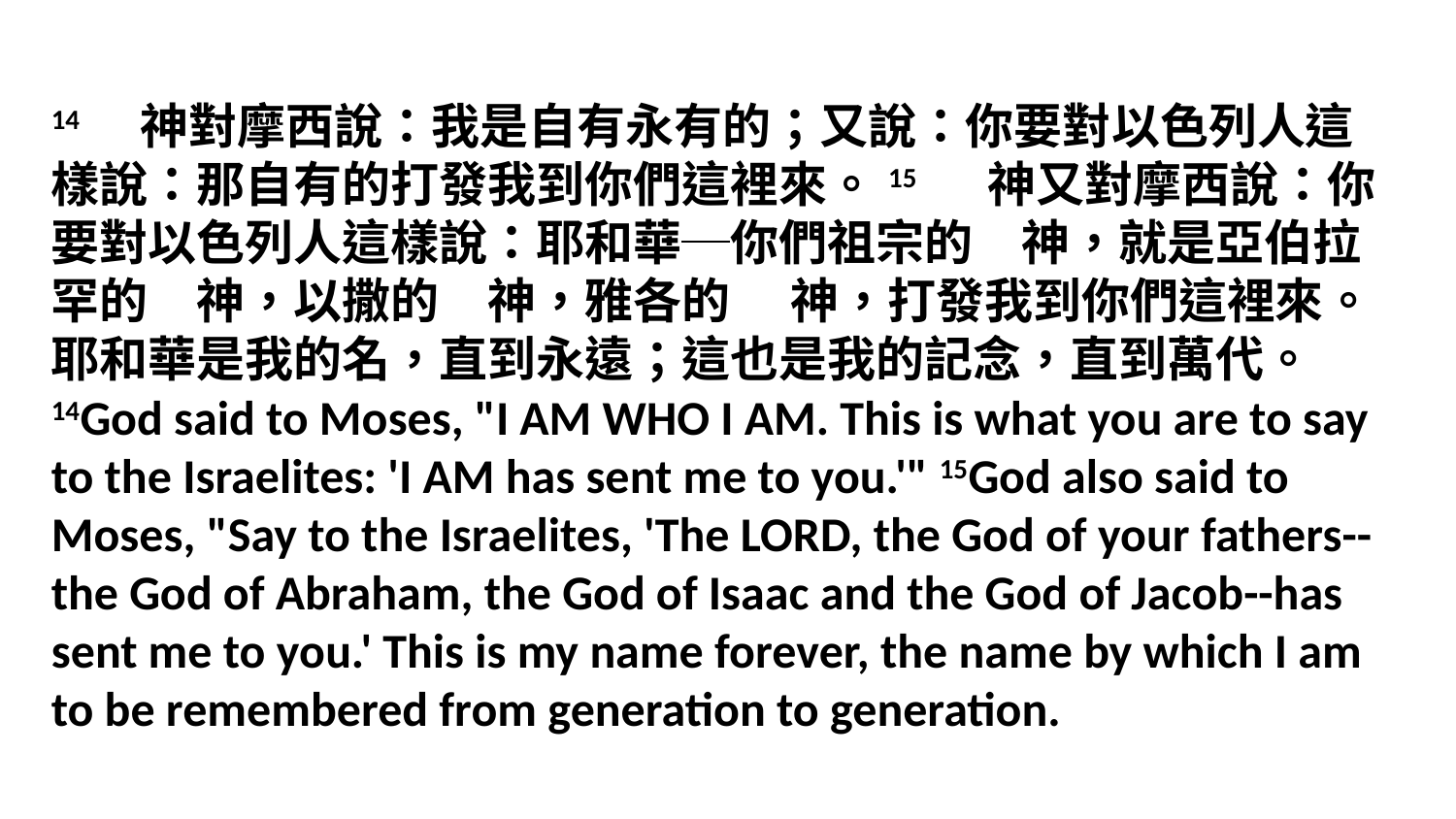

14　神對摩西說：我是自有永有的；又說：你要對以色列人這樣說：那自有的打發我到你們這裡來。15　 神又對摩西說：你要對以色列人這樣說：耶和華─你們祖宗的　神，就是亞伯拉罕的　神，以撒的　神，雅各的　 神，打發我到你們這裡來。耶和華是我的名，直到永遠；這也是我的記念，直到萬代。
14God said to Moses, "I AM WHO I AM. This is what you are to say to the Israelites: 'I AM has sent me to you.'" 15God also said to Moses, "Say to the Israelites, 'The LORD, the God of your fathers--the God of Abraham, the God of Isaac and the God of Jacob--has sent me to you.' This is my name forever, the name by which I am to be remembered from generation to generation.